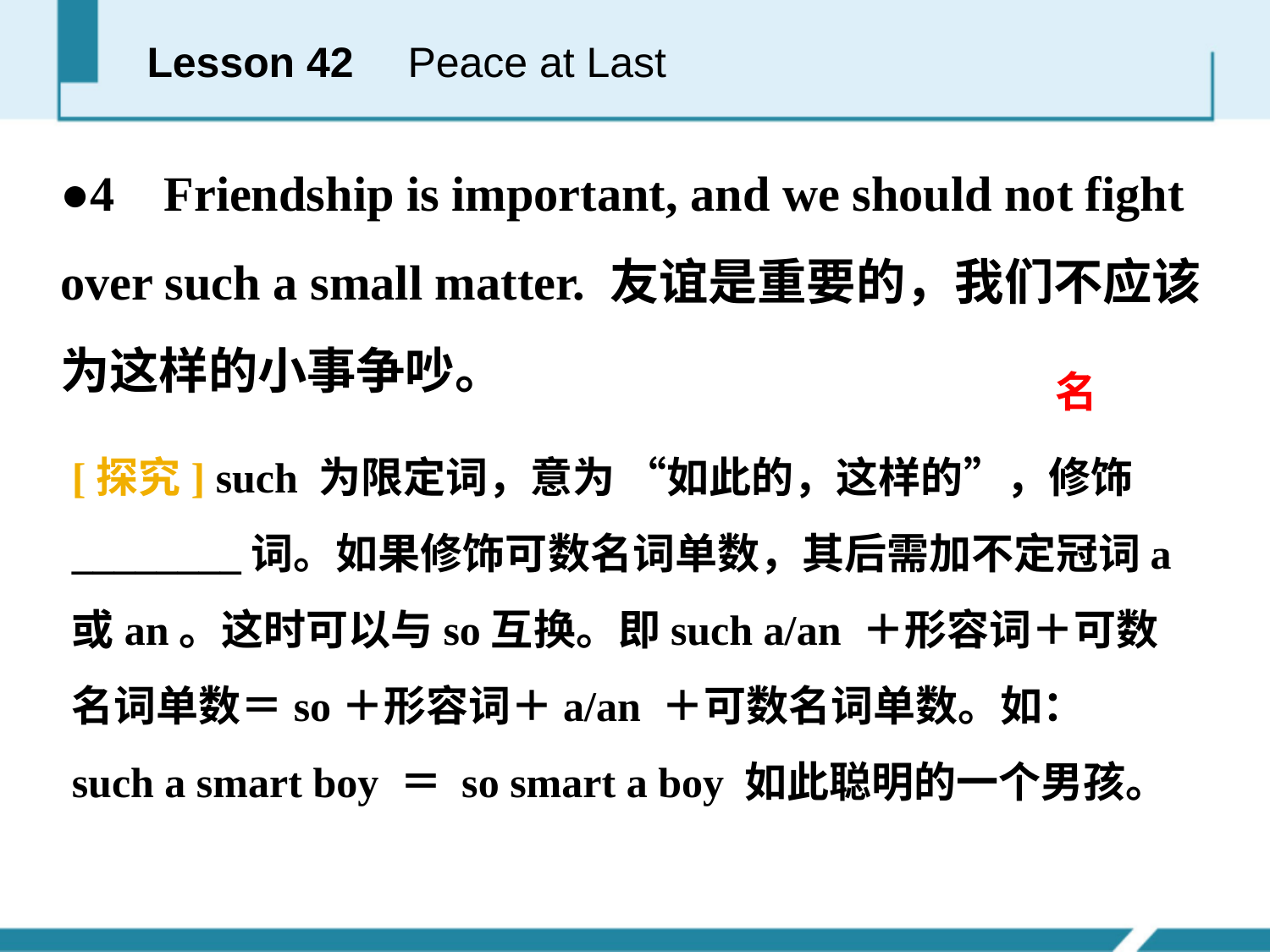

Lesson 42   Peace at Last
●4    Friendship is important, and we should not fight over such a small matter. 友谊是重要的，我们不应该为这样的小事争吵。
名
[探究] such 为限定词，意为 “如此的，这样的”，修饰________词。如果修饰可数名词单数，其后需加不定冠词a 或an。这时可以与so互换。即such a/an ＋形容词＋可数名词单数＝so＋形容词＋a/an ＋可数名词单数。如：such a smart boy ＝ so smart a boy 如此聪明的一个男孩。